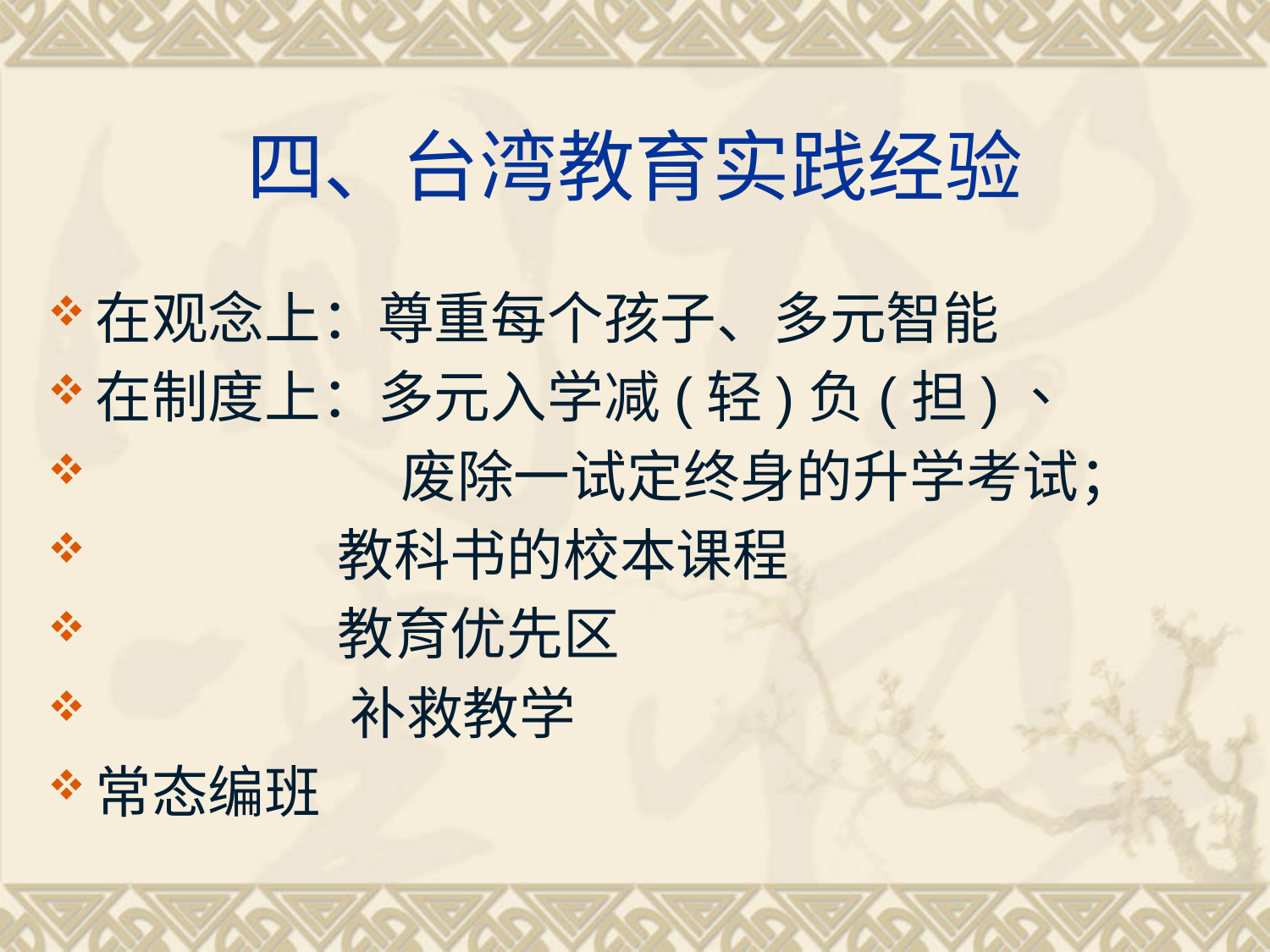

# 四、台湾教育实践经验
在观念上：尊重每个孩子、多元智能
在制度上：多元入学减(轻)负(担)、
                       废除一试定终身的升学考试；
                  教科书的校本课程
                  教育优先区
                   补救教学
常态编班